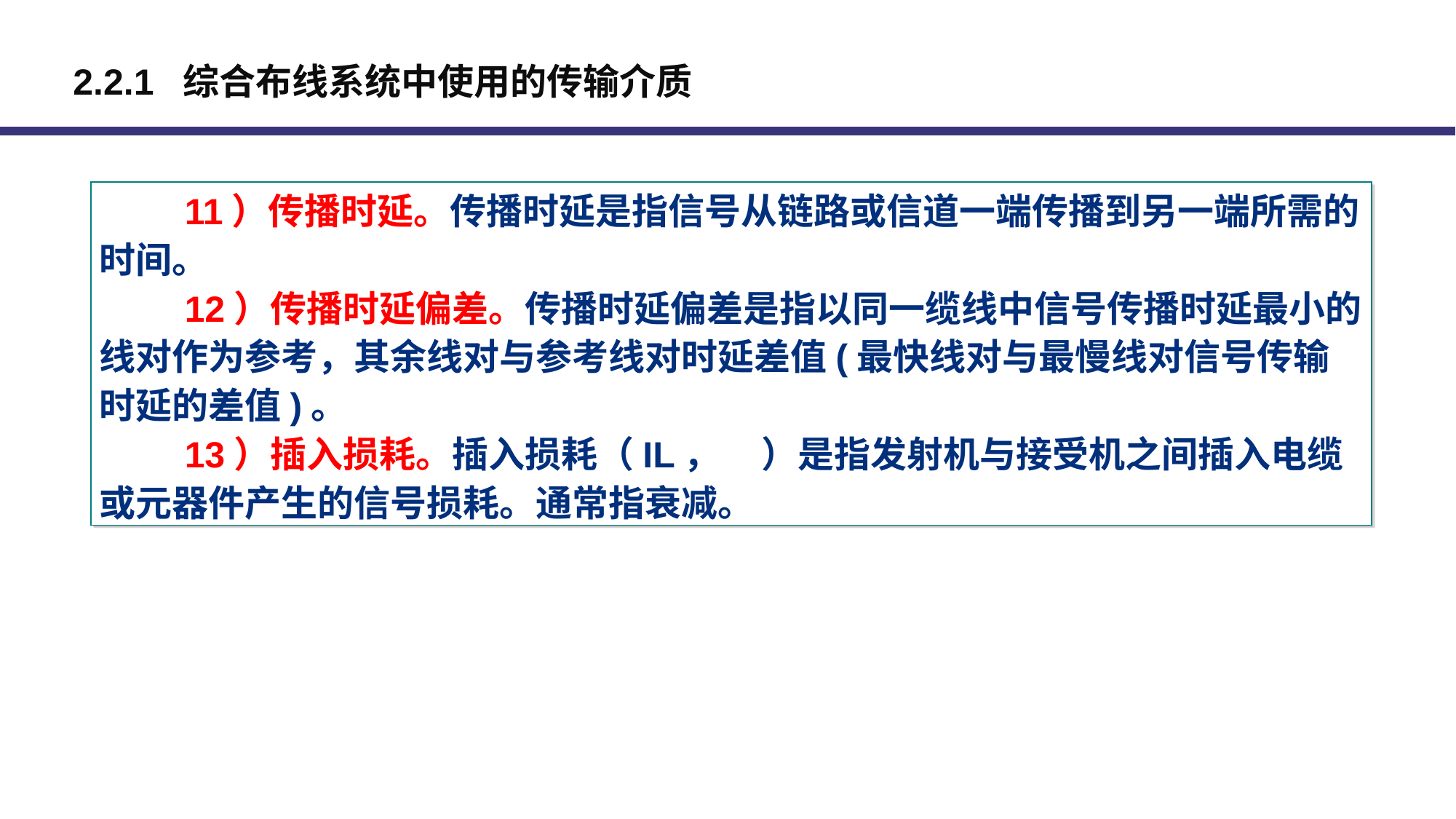

# 2.2.1  综合布线系统中使用的传输介质
11）传播时延。传播时延是指信号从链路或信道一端传播到另一端所需的时间。
12）传播时延偏差。传播时延偏差是指以同一缆线中信号传播时延最小的线对作为参考，其余线对与参考线对时延差值(最快线对与最慢线对信号传输时延的差值)。
13）插入损耗。插入损耗（IL，     ）是指发射机与接受机之间插入电缆或元器件产生的信号损耗。通常指衰减。